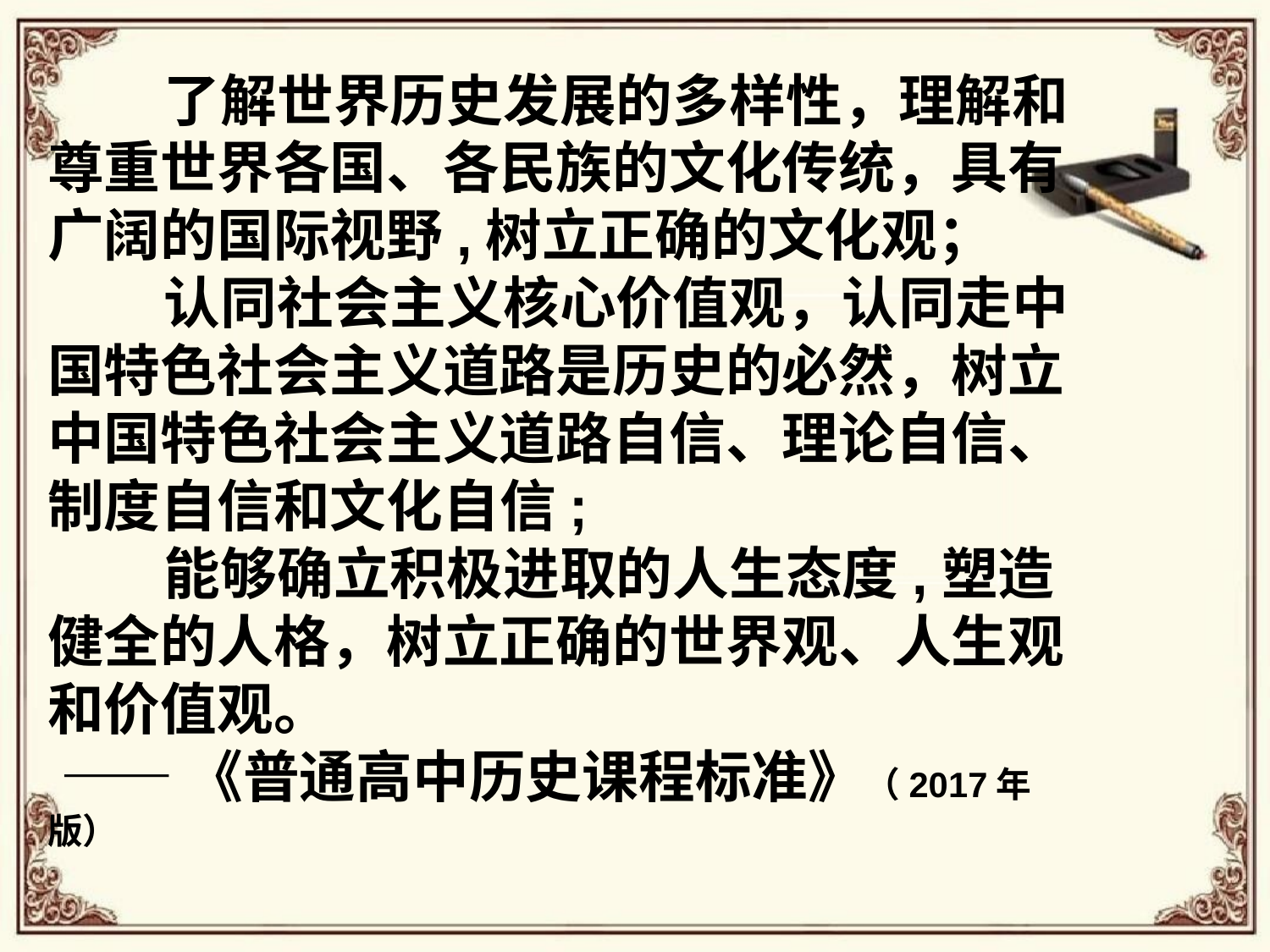

了解世界历史发展的多样性，理解和尊重世界各国、各民族的文化传统，具有广阔的国际视野,树立正确的文化观；
        认同社会主义核心价值观，认同走中国特色社会主义道路是历史的必然，树立中国特色社会主义道路自信、理论自信、制度自信和文化自信;
        能够确立积极进取的人生态度,塑造健全的人格，树立正确的世界观、人生观和价值观。
 ——《普通高中历史课程标准》（2017年版）